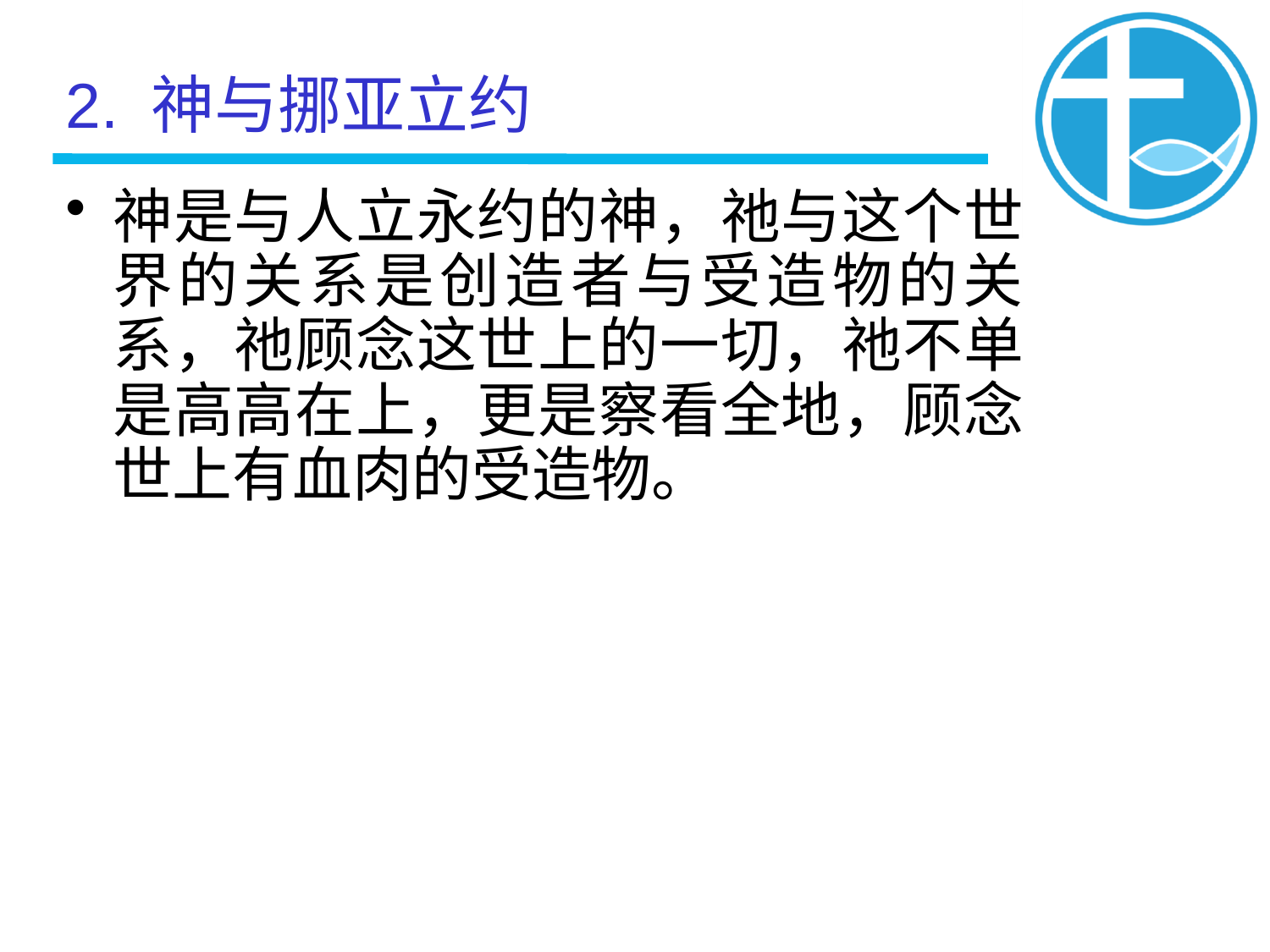

2. 神与挪亚立约
神是与人立永约的神，祂与这个世界的关系是创造者与受造物的关系，祂顾念这世上的一切，祂不单是高高在上，更是察看全地，顾念世上有血肉的受造物。